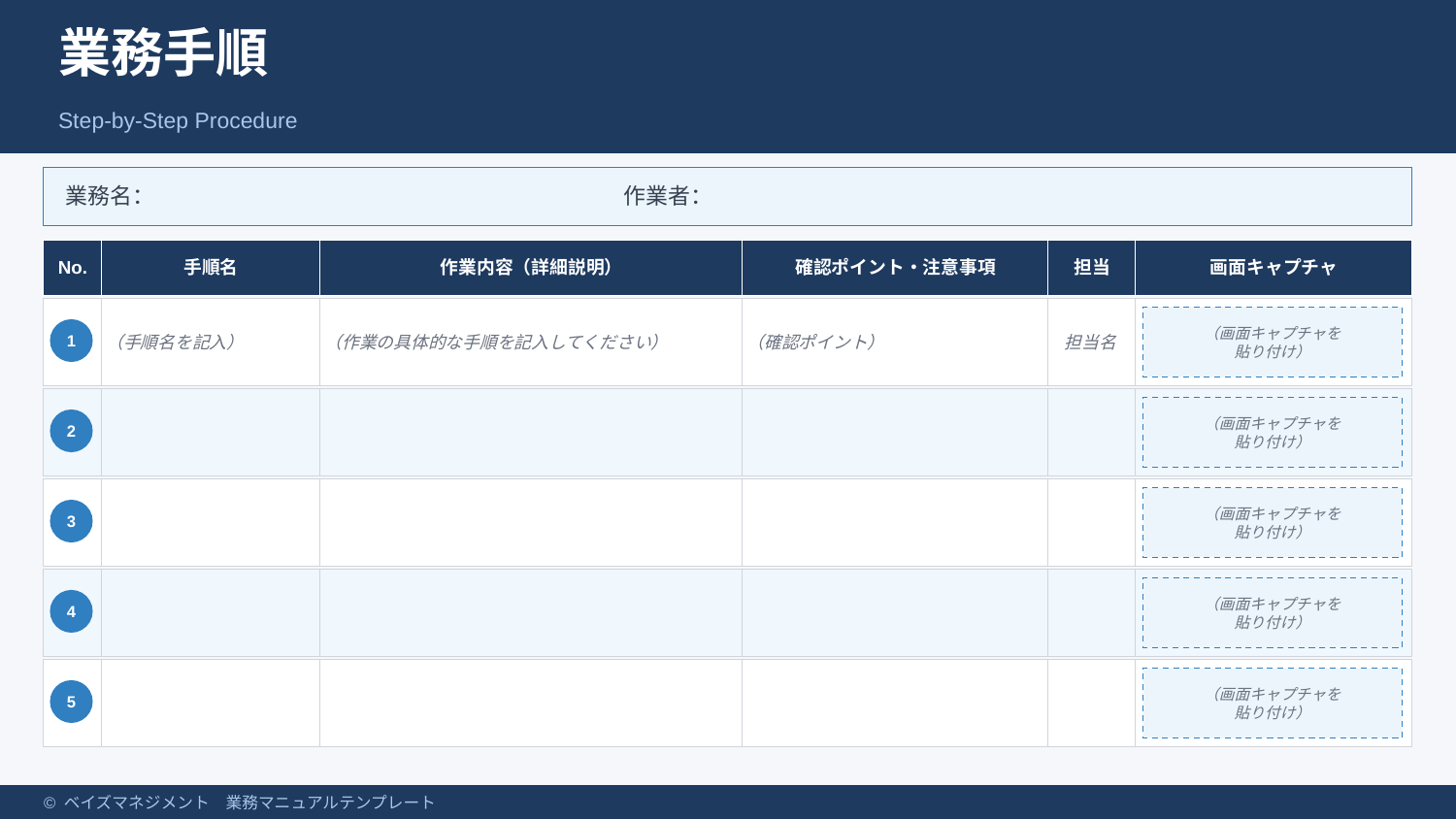

業務手順
Step-by-Step Procedure

業務名：　　　　　　　　　　　　　　　　　　　　　作業者：

No.
手順名
作業内容（詳細説明）
確認ポイント・注意事項
担当
画面キャプチャ

（手順名を記入）
（作業の具体的な手順を記入してください）
（確認ポイント）
担当名

（画面キャプチャを
貼り付け）

1

（画面キャプチャを
貼り付け）

2

（画面キャプチャを
貼り付け）

3

（画面キャプチャを
貼り付け）

4

（画面キャプチャを
貼り付け）

5

© ベイズマネジメント　業務マニュアルテンプレート